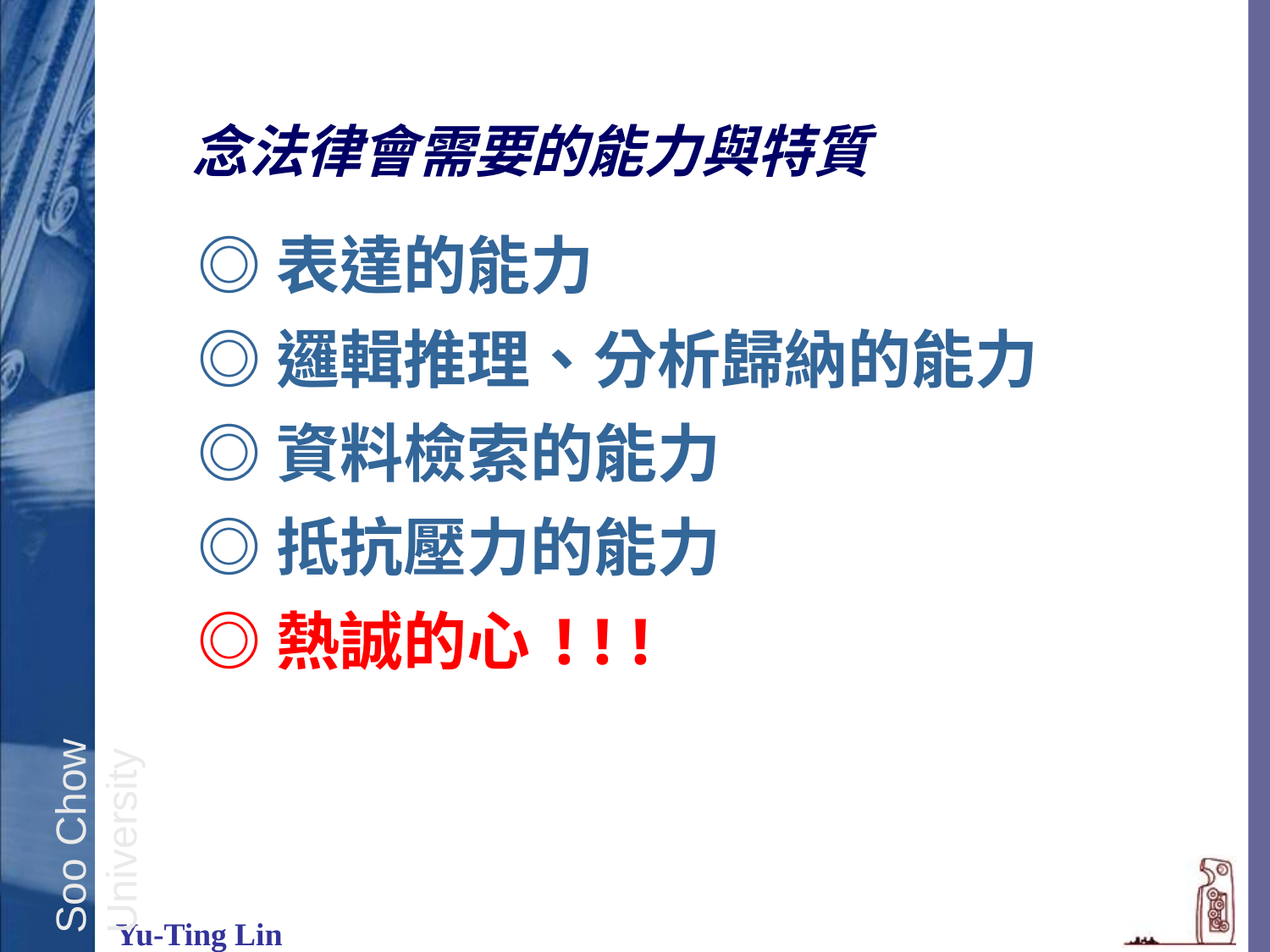

# 念法律會需要的能力與特質
◎表達的能力
◎邏輯推理、分析歸納的能力
◎資料檢索的能力
◎抵抗壓力的能力
◎熱誠的心!!!